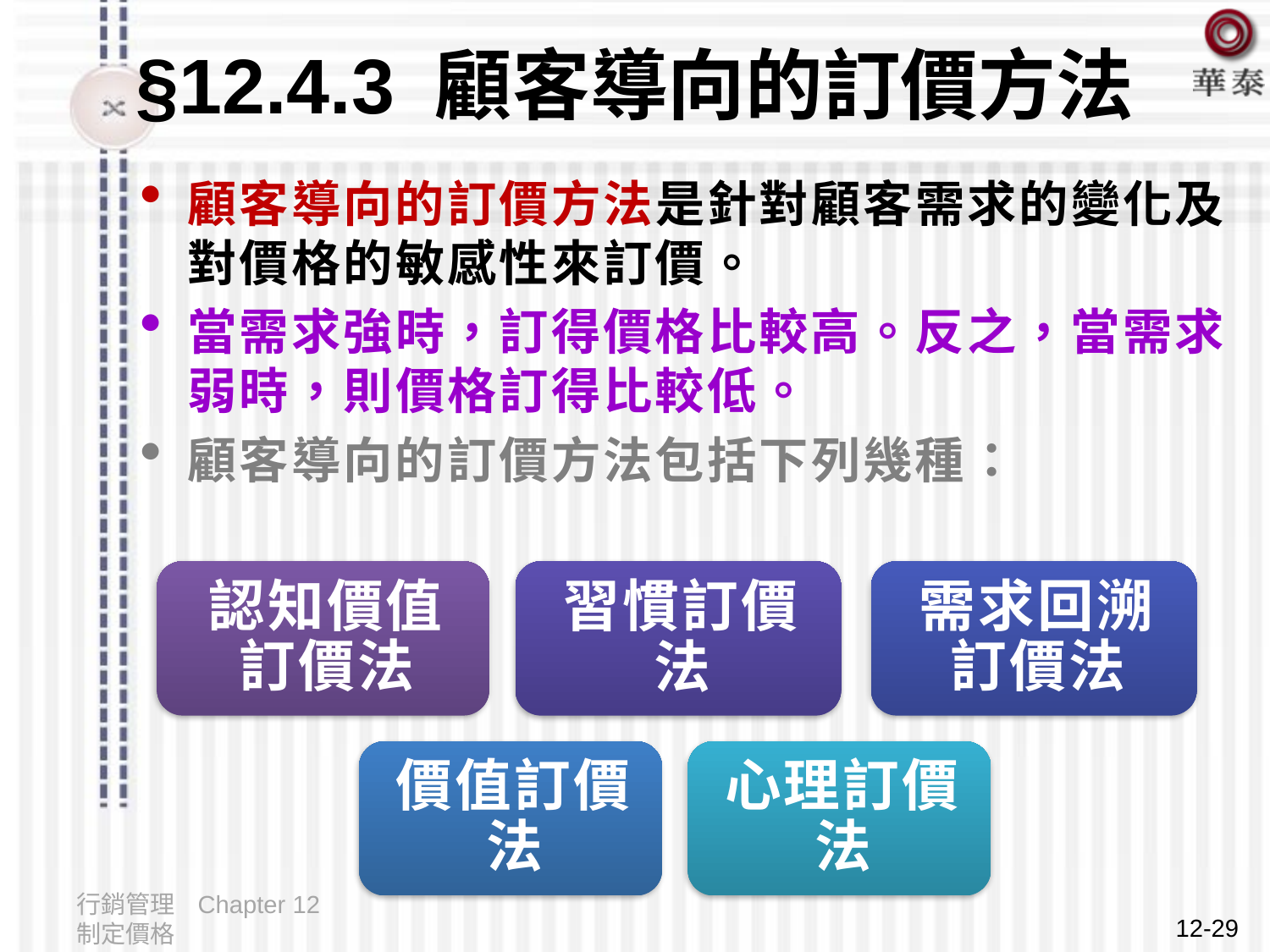

# §12.4.3 顧客導向的訂價方法
顧客導向的訂價方法是針對顧客需求的變化及對價格的敏感性來訂價。
當需求強時，訂得價格比較高。反之，當需求弱時，則價格訂得比較低。
顧客導向的訂價方法包括下列幾種：
認知價值訂價法
習慣訂價法
需求回溯訂價法
價值訂價法
心理訂價法
行銷管理   Chapter 12   制定價格
12-29